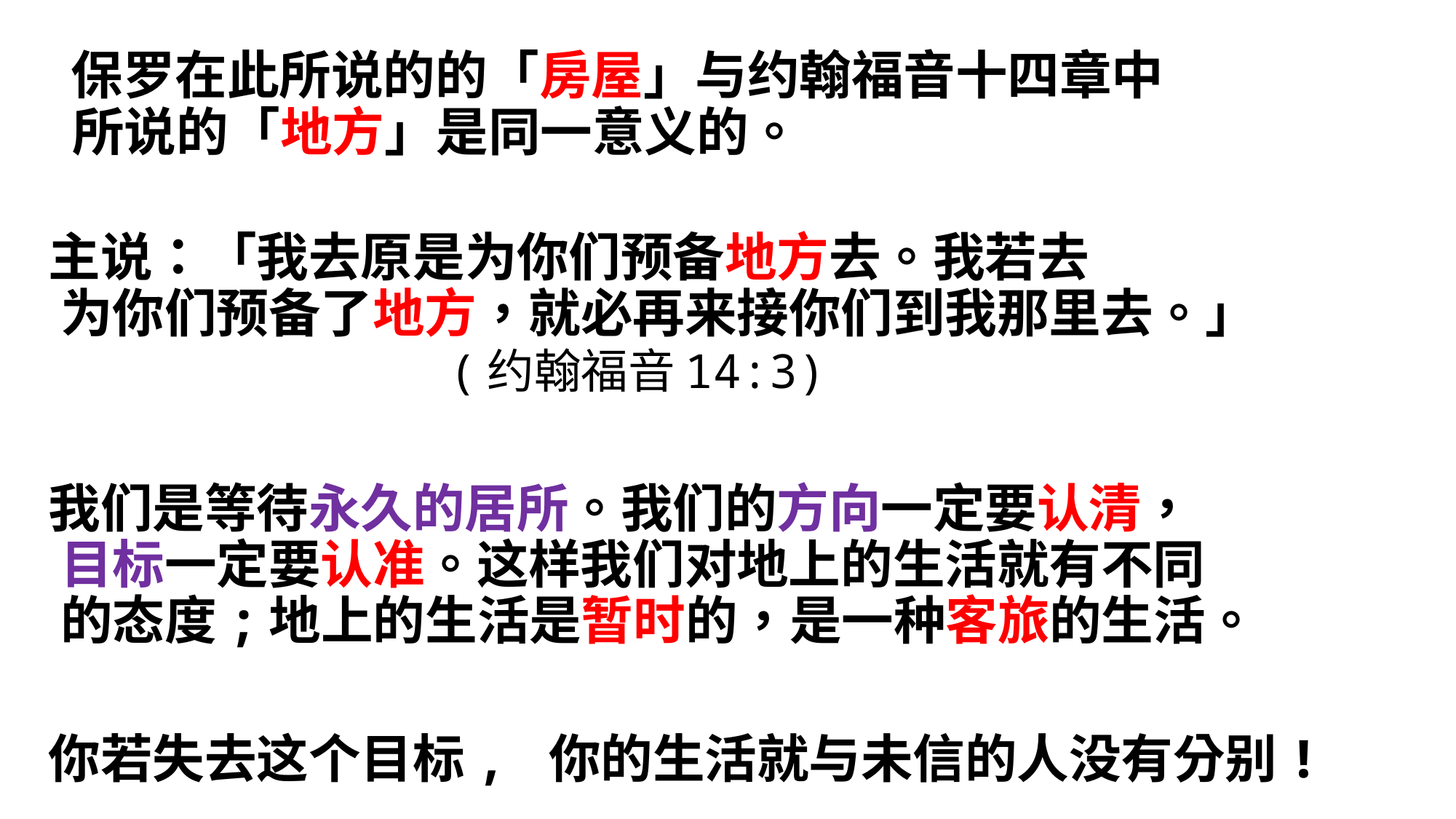

保罗在此所说的的「房屋」与约翰福音十四章中
  所说的「地方」是同一意义的。
主说：「我去原是为你们预备地方去。我若去
 为你们预备了地方，就必再来接你们到我那里去。」
                                 (约翰福音14:3)

我们是等待永久的居所。我们的方向一定要认清，
 目标一定要认准。这样我们对地上的生活就有不同
 的态度;地上的生活是暂时的，是一种客旅的生活。

你若失去这个目标, 你的生活就与未信的人没有分别!